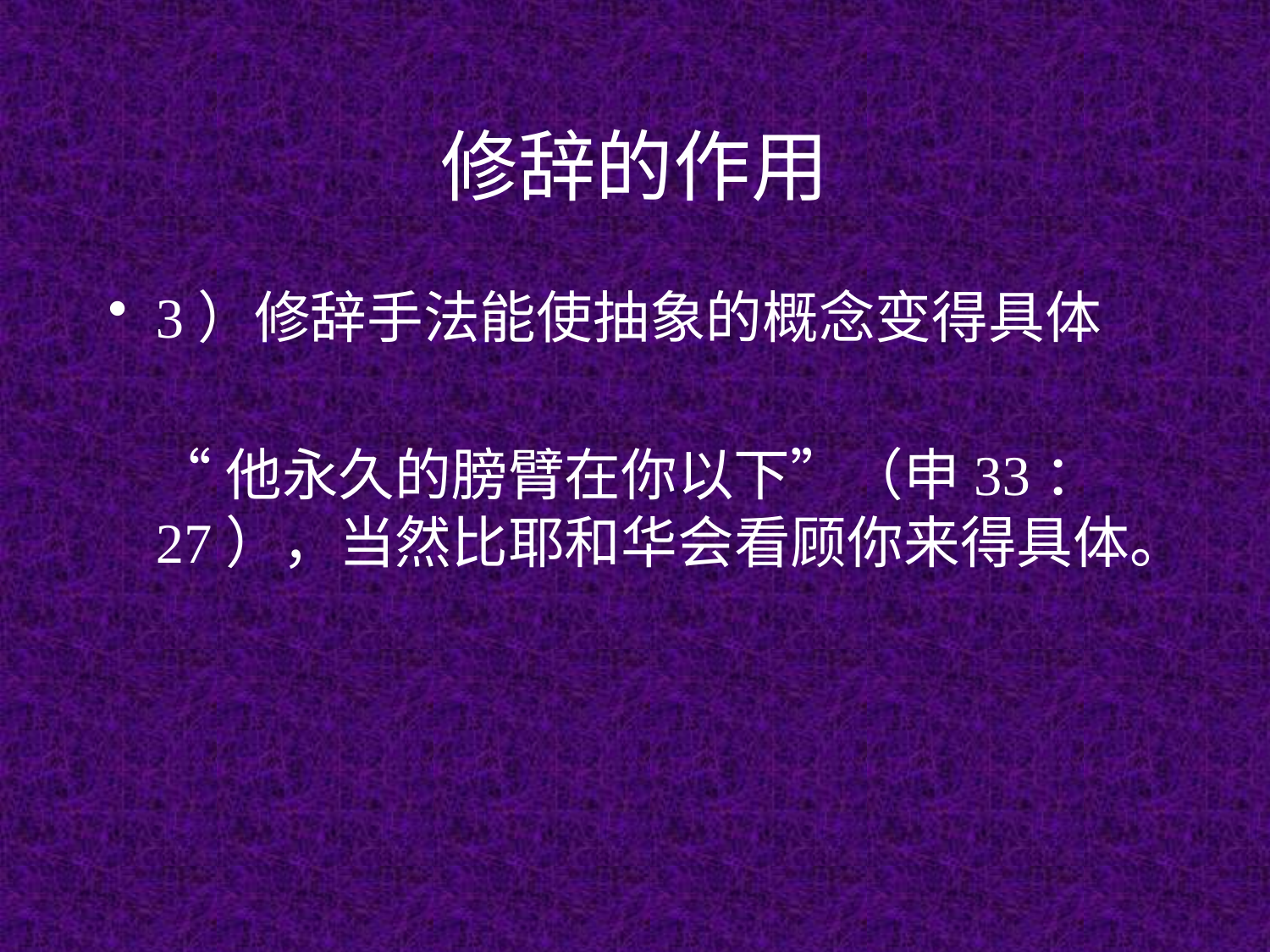

# 修辞的作用
3）修辞手法能使抽象的概念变得具体

	“他永久的膀臂在你以下”（申33：27），当然比耶和华会看顾你来得具体。